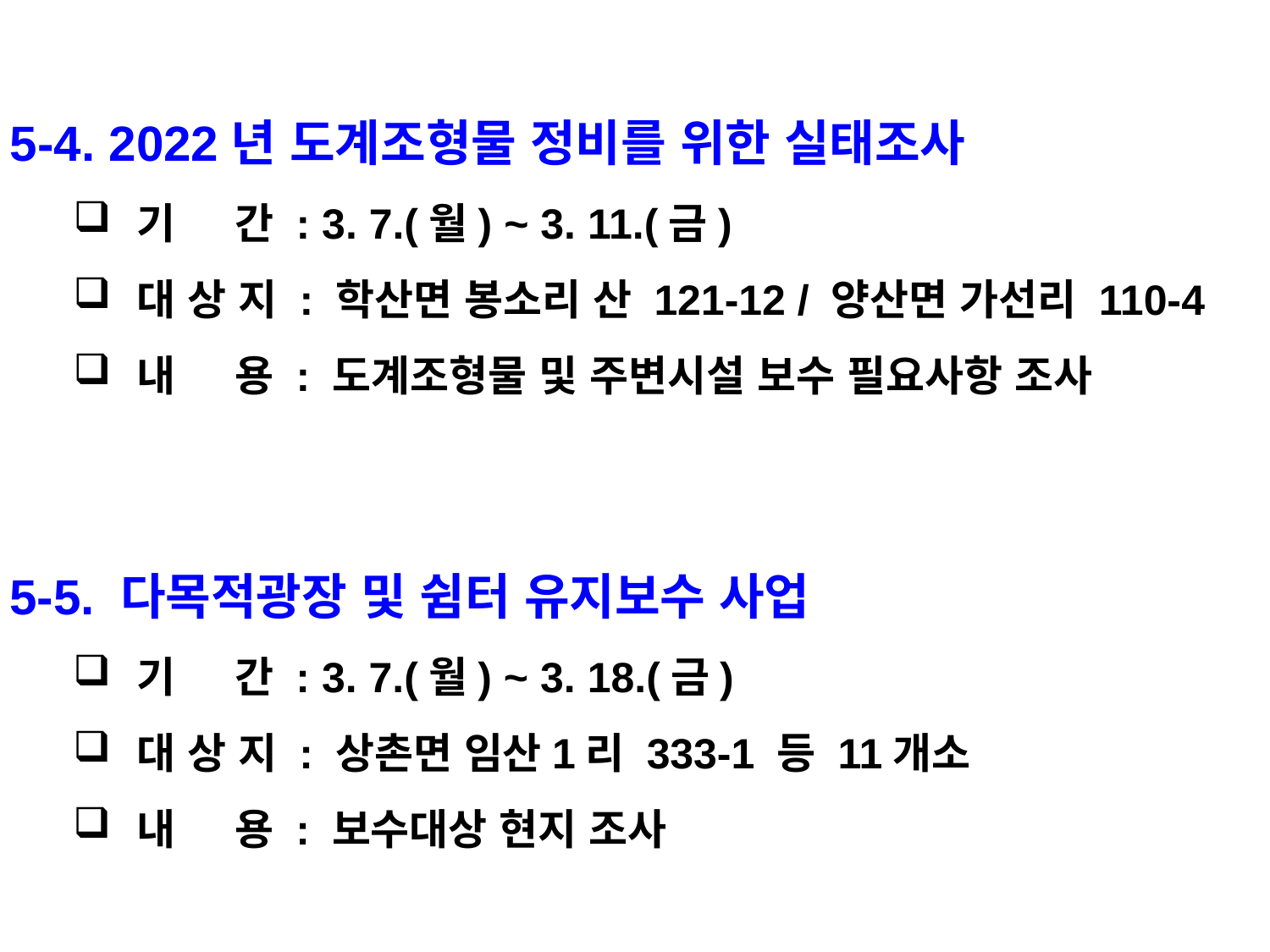

5-4. 2022년 도계조형물 정비를 위한 실태조사
기     간 : 3. 7.(월) ~ 3. 11.(금)
대 상 지 : 학산면 봉소리 산 121-12 / 양산면 가선리 110-4
내     용 : 도계조형물 및 주변시설 보수 필요사항 조사

5-5. 다목적광장 및 쉼터 유지보수 사업
기     간 : 3. 7.(월) ~ 3. 18.(금)
대 상 지 : 상촌면 임산1리 333-1 등 11개소
내     용 : 보수대상 현지 조사